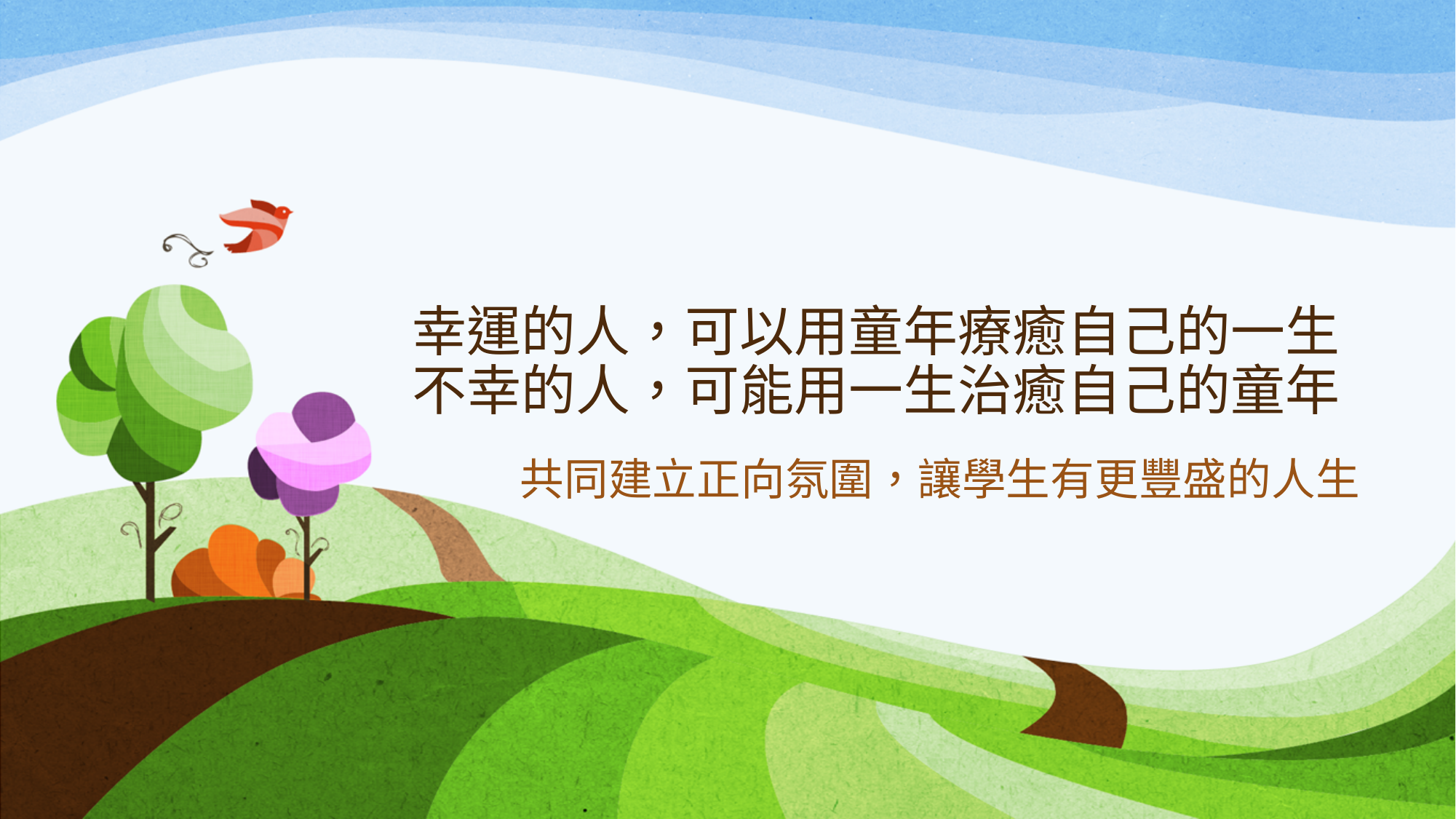

# 幸運的人，可以用童年療癒自己的一生 不幸的人，可能用一生治癒自己的童年
共同建立正向氛圍，讓學生有更豐盛的人生